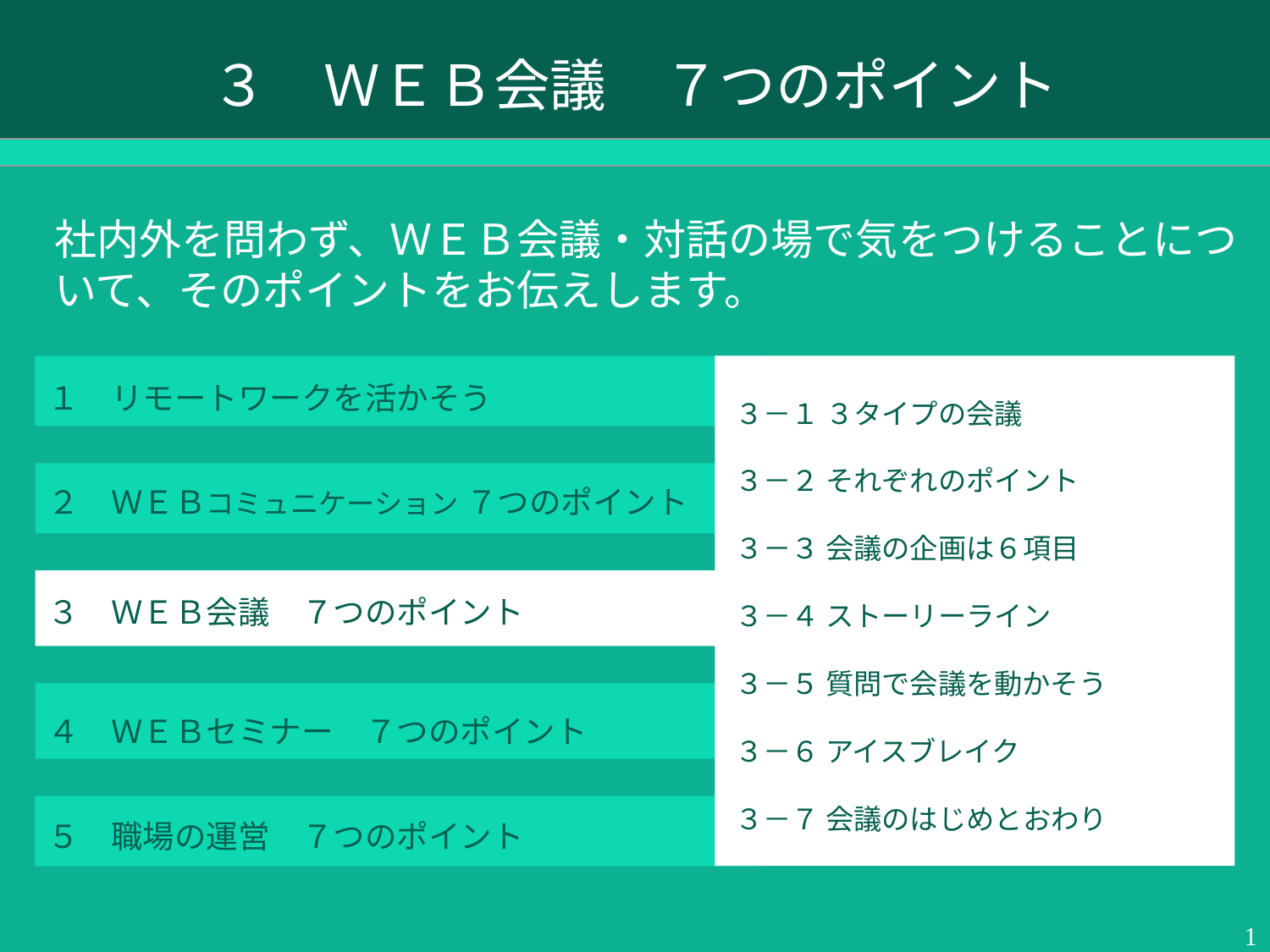

# ３　ＷＥＢ会議　７つのポイント

社内外を問わず、ＷＥＢ会議・対話の場で気をつけることについて、そのポイントをお伝えします。

１　リモートワークを活かそう

３－１ ３タイプの会議

３－２ それぞれのポイント

３－３ 会議の企画は６項目

３－４ ストーリーライン

３－５ 質問で会議を動かそう

３－６ アイスブレイク

３－７ 会議のはじめとおわり

２　ＷＥＢコミュニケーション ７つのポイント

３　ＷＥＢ会議　７つのポイント

４　ＷＥＢセミナー　７つのポイント

５　職場の運営　７つのポイント
17